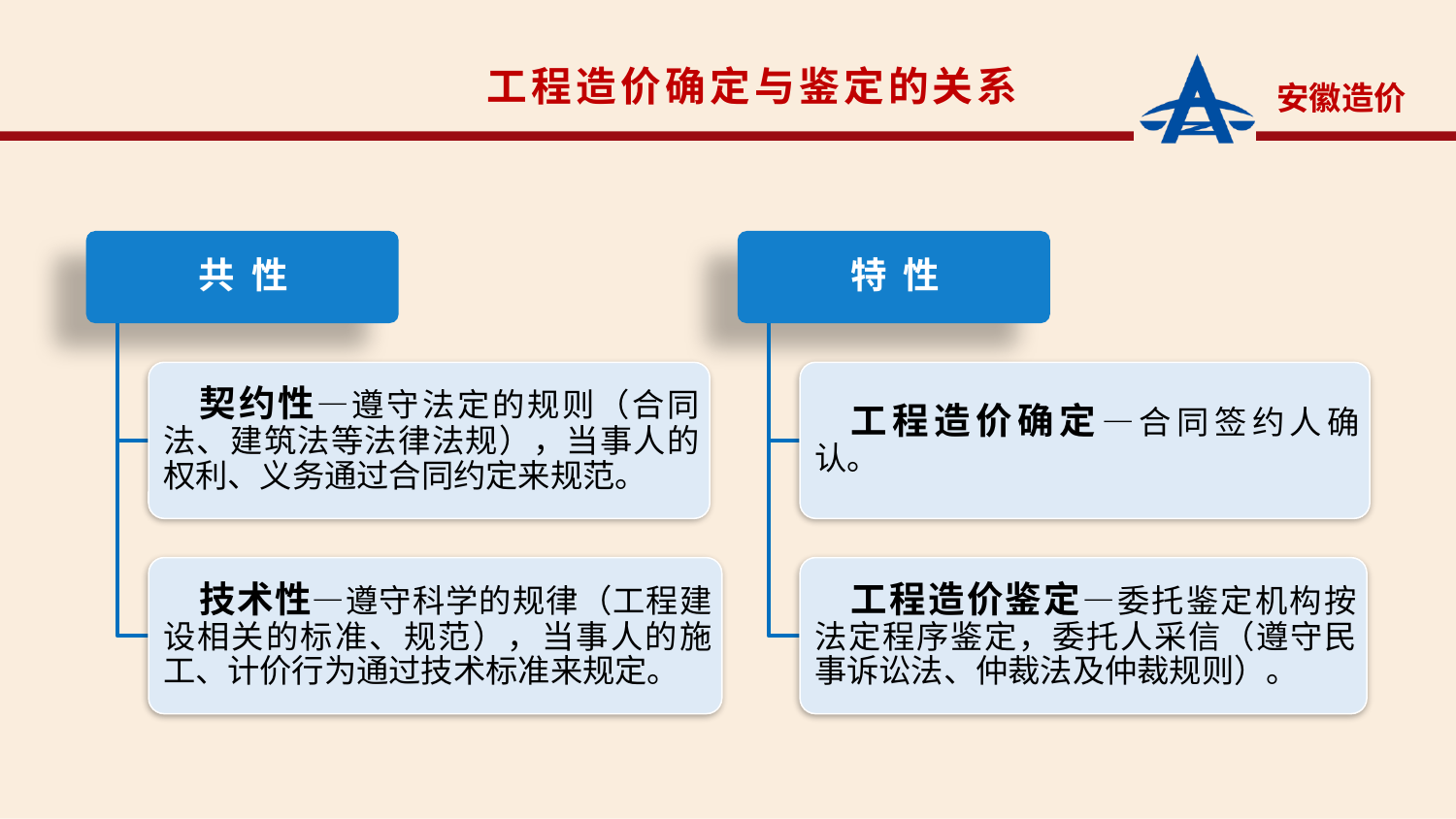

工程造价确定与鉴定的关系
共  性
契约性—遵守法定的规则（合同法、建筑法等法律法规），当事人的权利、义务通过合同约定来规范。
技术性—遵守科学的规律（工程建设相关的标准、规范），当事人的施工、计价行为通过技术标准来规定。
特  性
工程造价确定—合同签约人确认。
工程造价鉴定—委托鉴定机构按法定程序鉴定，委托人采信（遵守民事诉讼法、仲裁法及仲裁规则）。